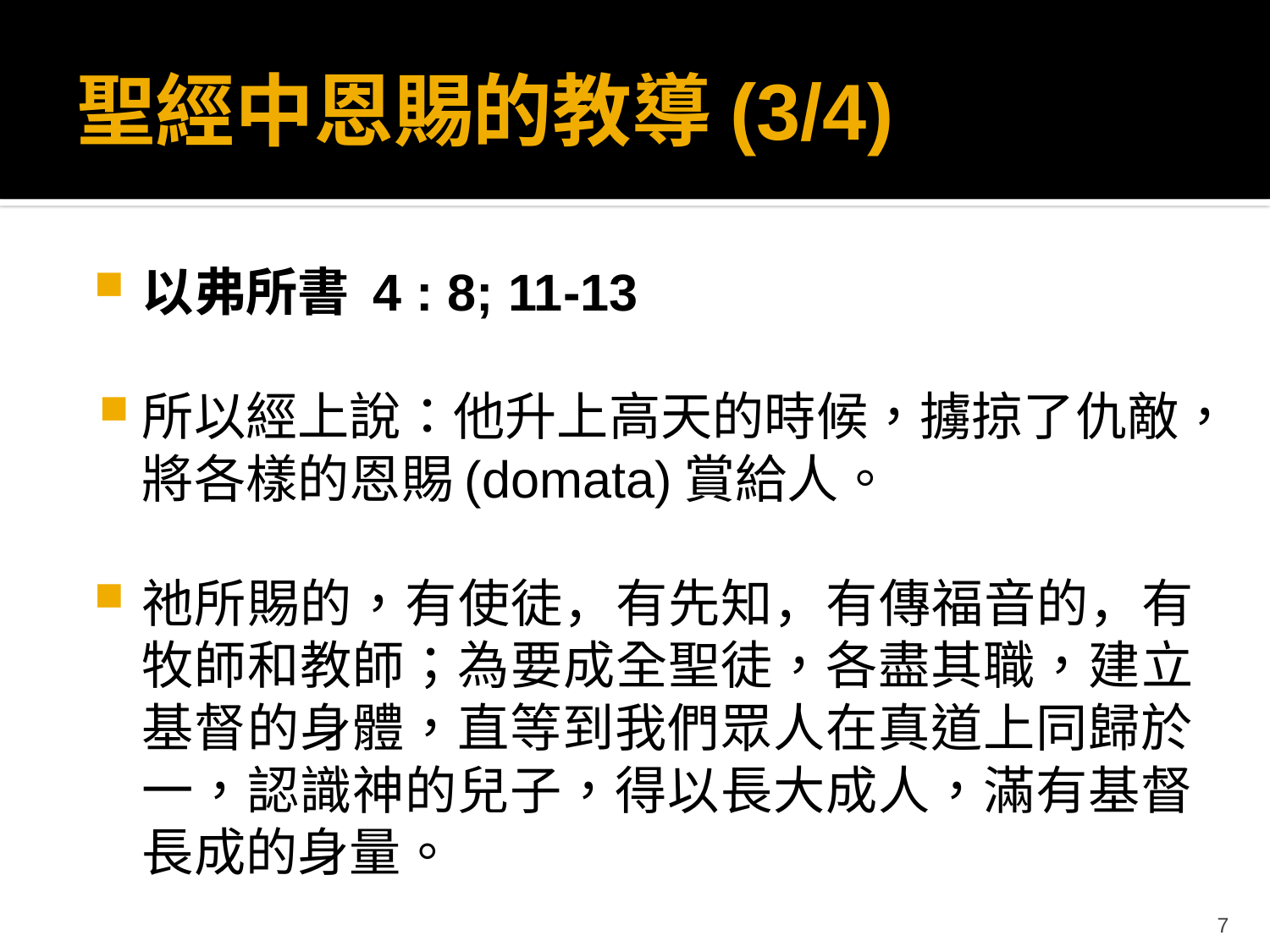

# 聖經中恩賜的教導(3/4)
以弗所書 4 : 8; 11-13

所以經上說：他升上高天的時候，擄掠了仇敵，將各樣的恩賜(domata)賞給人。

祂所賜的，有使徒，有先知，有傳福音的，有牧師和教師；為要成全聖徒，各盡其職，建立基督的身體，直等到我們眾人在真道上同歸於一，認識神的兒子，得以長大成人，滿有基督長成的身量。
7